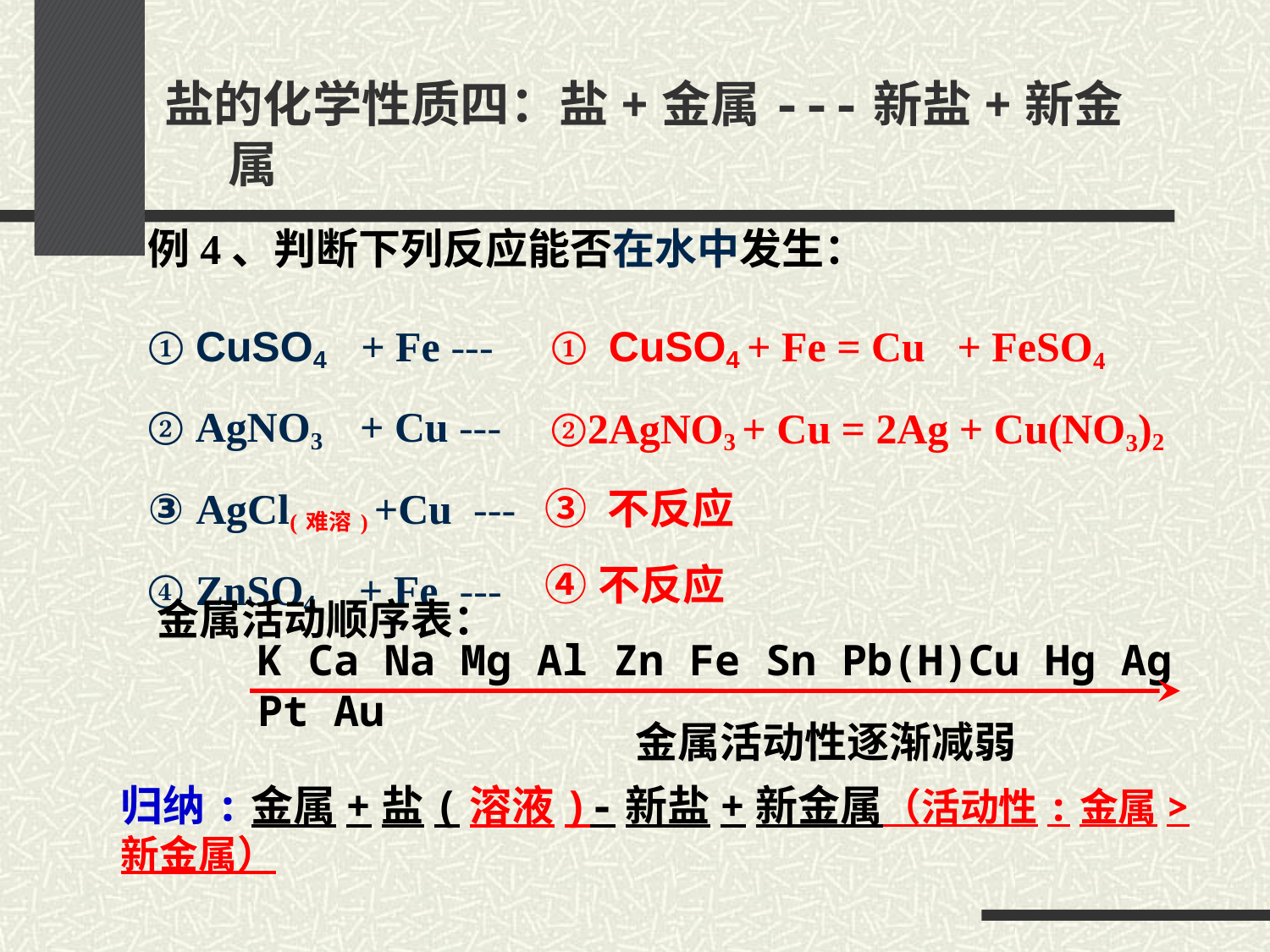

# 盐的化学性质四：盐+金属---新盐+新金属
例4、判断下列反应能否在水中发生：
 ① CuSO4     + Fe ---
 ② AgNO3      + Cu ---
 ③ AgCl(难溶) +Cu  ---
 ④ ZnSO4       + Fe  ---
     ①  CuSO4 + Fe = Cu   + FeSO4
     ②2AgNO3 + Cu = 2Ag + Cu(NO3)2
     ③ 不反应
     ④不反应
 金属活动顺序表：
K Ca Na Mg Al Zn Fe Sn Pb(H)Cu Hg Ag Pt Au

金属活动性逐渐减弱
归纳:金属+盐(溶液)-新盐+新金属（活动性:金属>新金属）